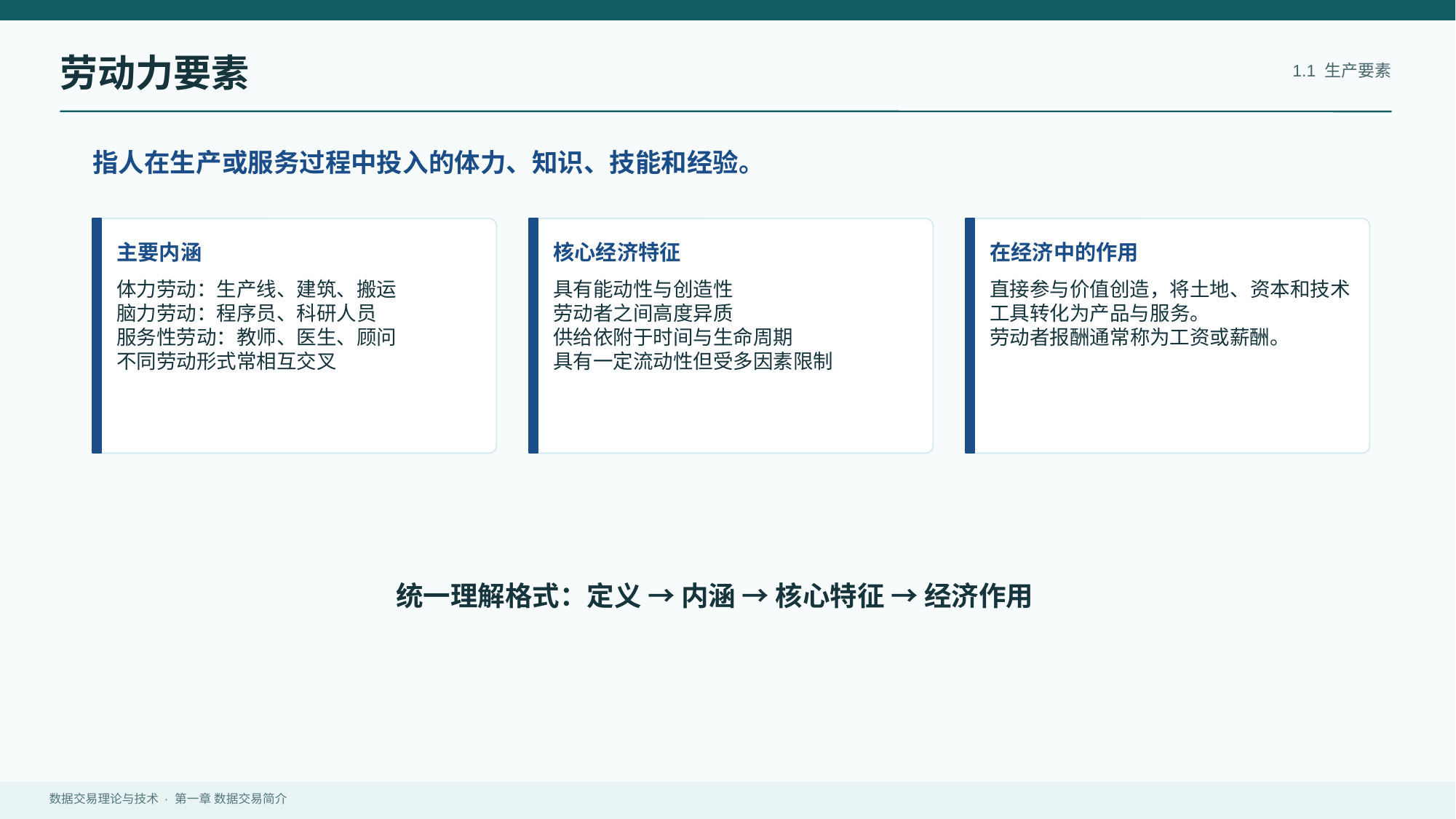

劳动力要素
1.1 生产要素

指人在生产或服务过程中投入的体力、知识、技能和经验。

主要内涵
核心经济特征
在经济中的作用
体力劳动：生产线、建筑、搬运
脑力劳动：程序员、科研人员
服务性劳动：教师、医生、顾问
不同劳动形式常相互交叉
具有能动性与创造性
劳动者之间高度异质
供给依附于时间与生命周期
具有一定流动性但受多因素限制
直接参与价值创造，将土地、资本和技术工具转化为产品与服务。
劳动者报酬通常称为工资或薪酬。
统一理解格式：定义 → 内涵 → 核心特征 → 经济作用
11